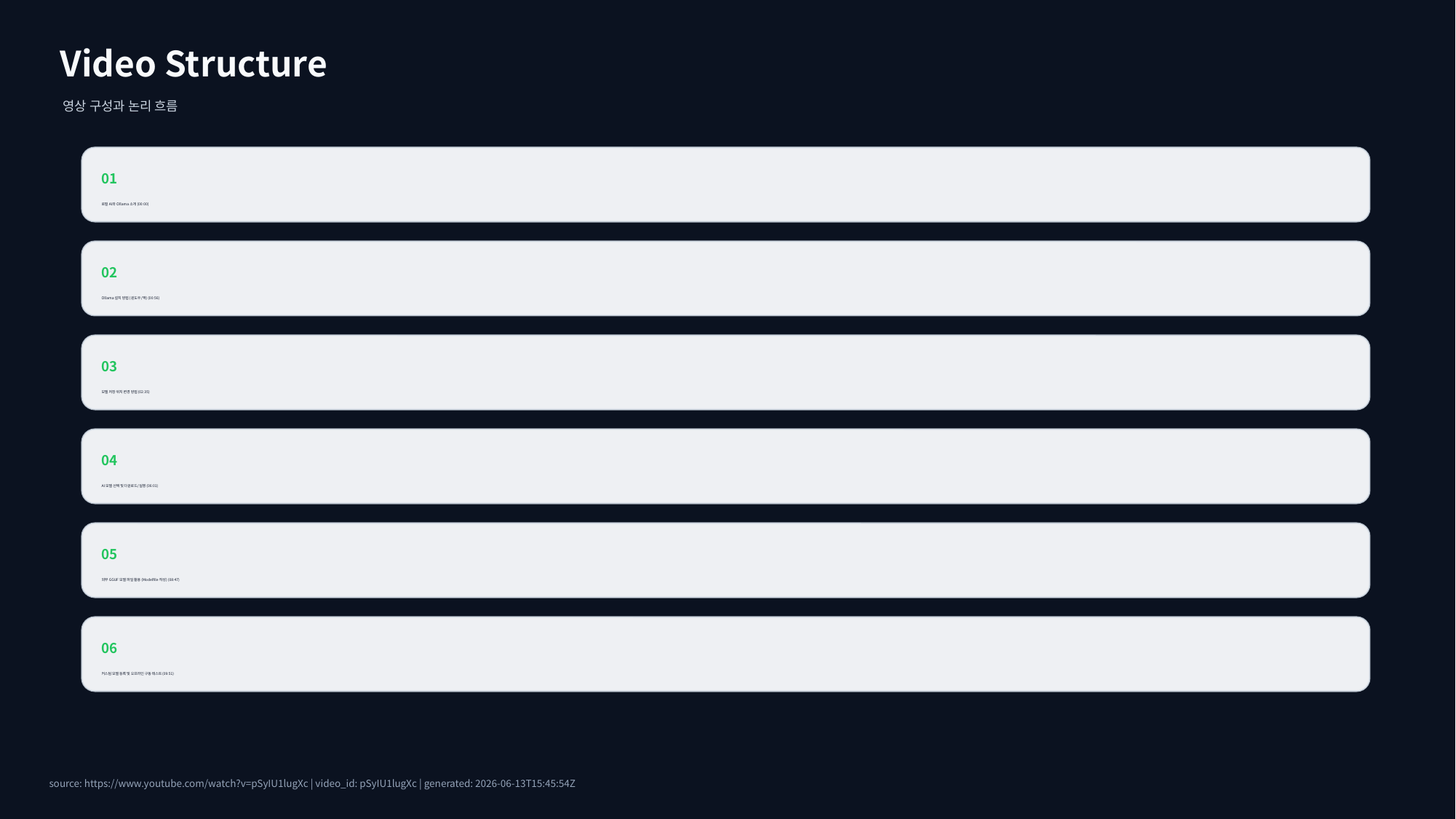

Video Structure
영상 구성과 논리 흐름

01
로컬 AI와 Ollama 소개 (00:00)

02
Ollama 설치 방법 (윈도우/맥) (00:56)

03
모델 저장 위치 변경 방법 (02:35)

04
AI 모델 선택 및 다운로드/실행 (06:01)

05
외부 GGUF 모델 파일 활용 (Modelfile 작성) (08:47)

06
커스텀 모델 등록 및 오프라인 구동 테스트 (09:51)
source: https://www.youtube.com/watch?v=pSyIU1lugXc | video_id: pSyIU1lugXc | generated: 2026-06-13T15:45:54Z